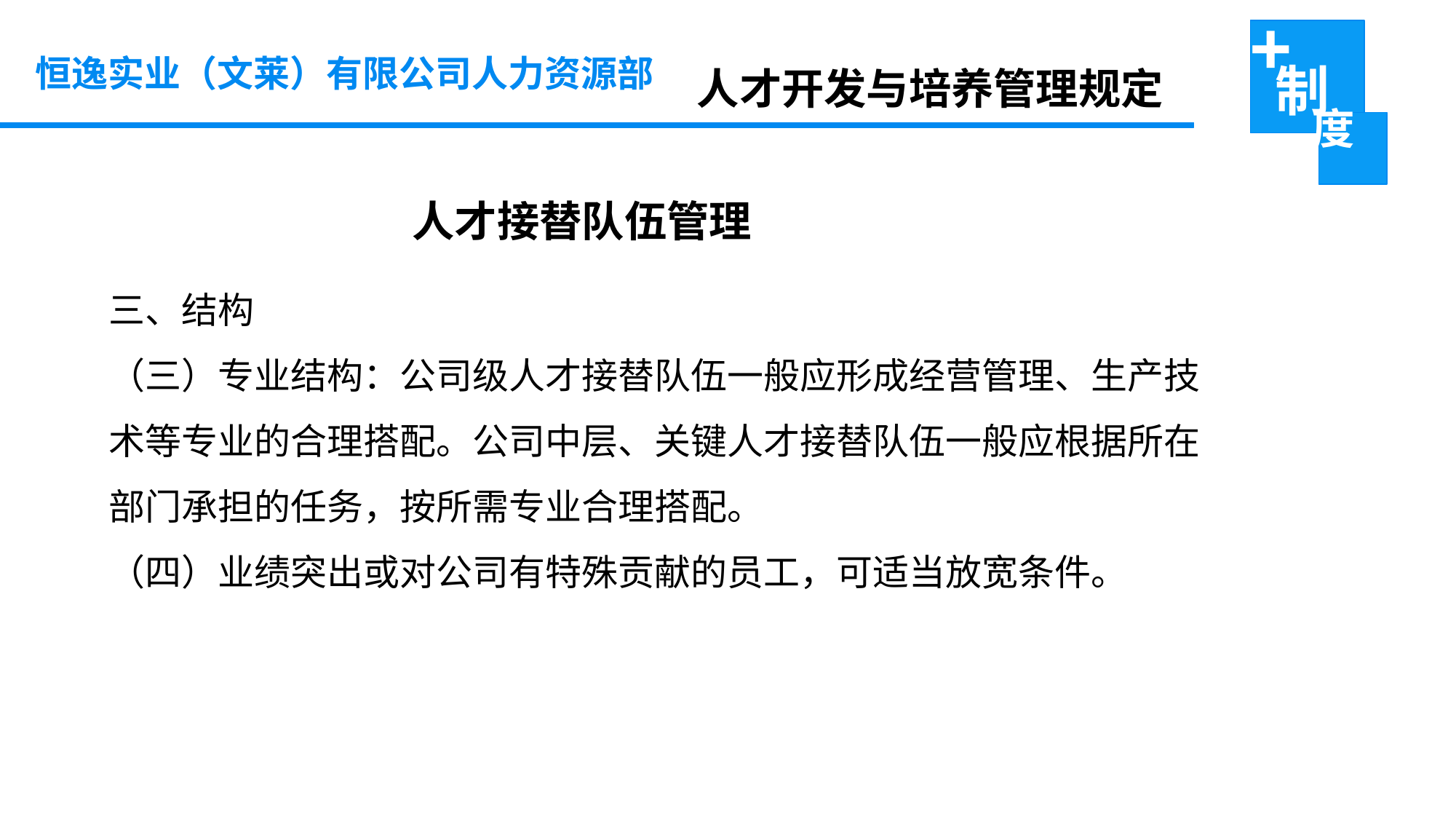

恒逸实业（文莱）有限公司人力资源部
人才开发与培养管理规定
人才接替队伍管理

三、结构
（三）专业结构：公司级人才接替队伍一般应形成经营管理、生产技术等专业的合理搭配。公司中层、关键人才接替队伍一般应根据所在部门承担的任务，按所需专业合理搭配。
（四）业绩突出或对公司有特殊贡献的员工，可适当放宽条件。